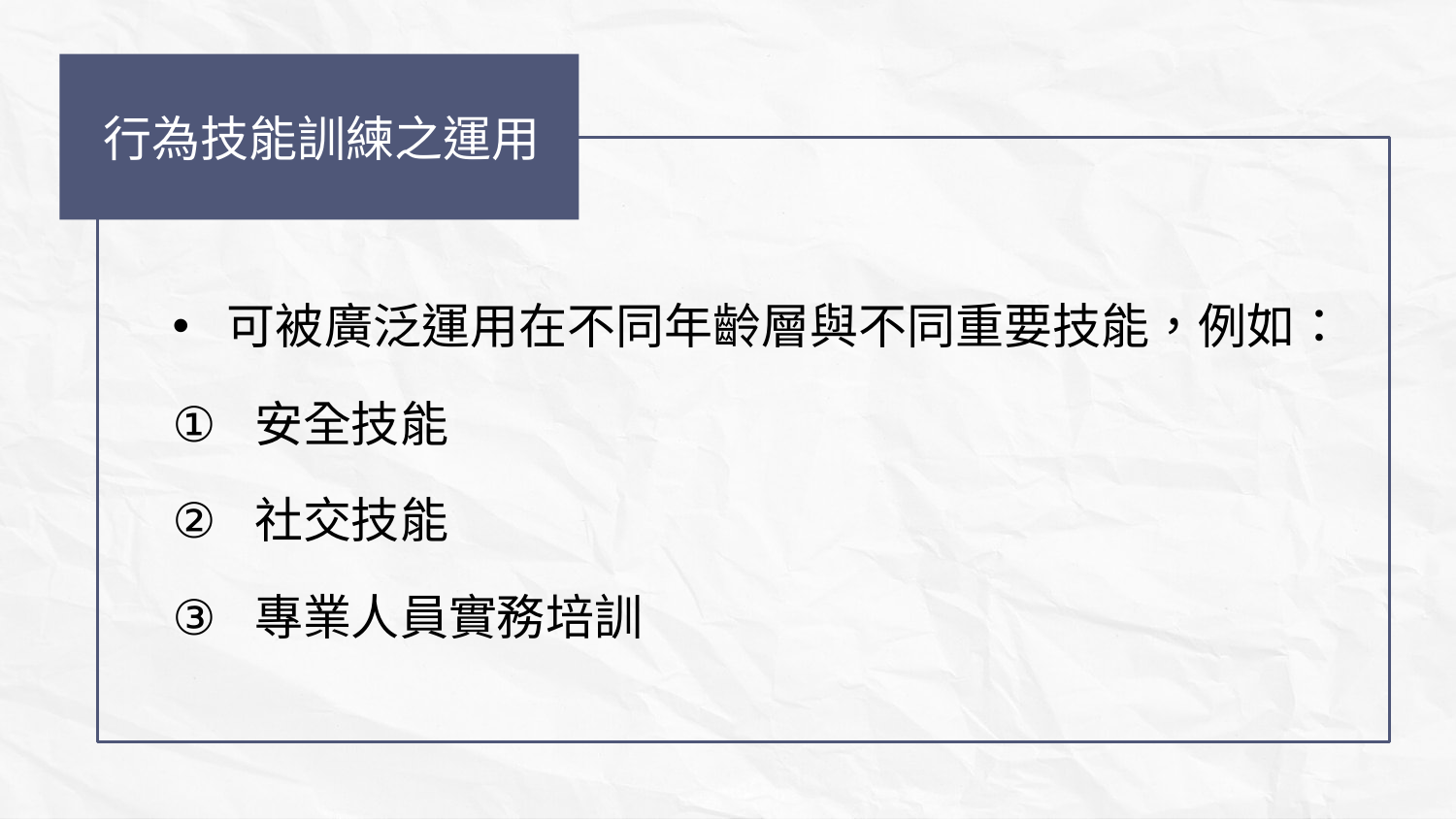

行為技能訓練之運用

可被廣泛運用在不同年齡層與不同重要技能，例如：
安全技能
社交技能
專業人員實務培訓